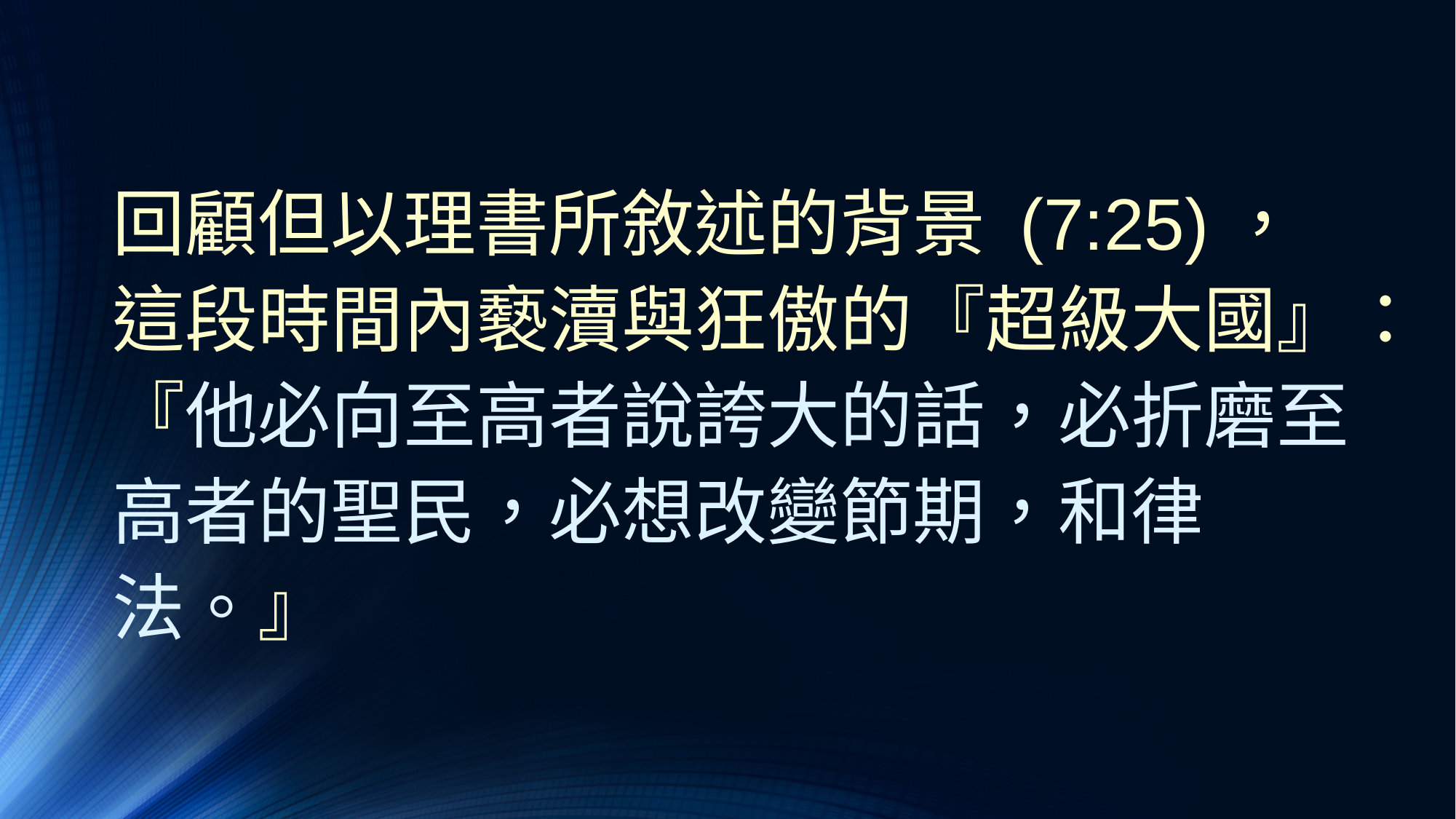

回顧但以理書所敘述的背景 (7:25)，這段時間內褻瀆與狂傲的『超級大國』：『他必向至高者說誇大的話，必折磨至高者的聖民，必想改變節期，和律法。』